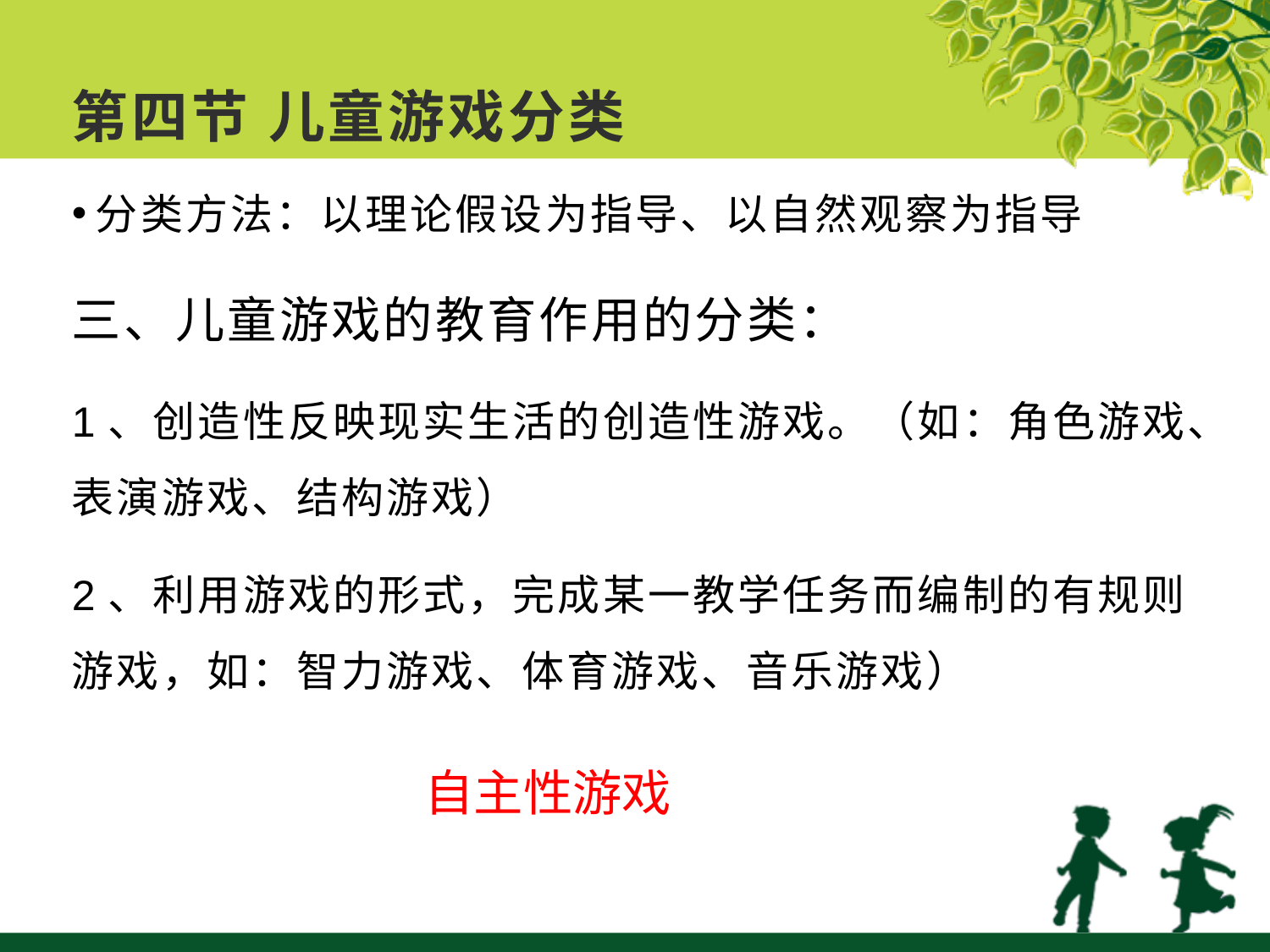

# 第四节 儿童游戏分类
分类方法：以理论假设为指导、以自然观察为指导
三、儿童游戏的教育作用的分类：
1、创造性反映现实生活的创造性游戏。（如：角色游戏、表演游戏、结构游戏）
2、利用游戏的形式，完成某一教学任务而编制的有规则游戏，如：智力游戏、体育游戏、音乐游戏）
自主性游戏